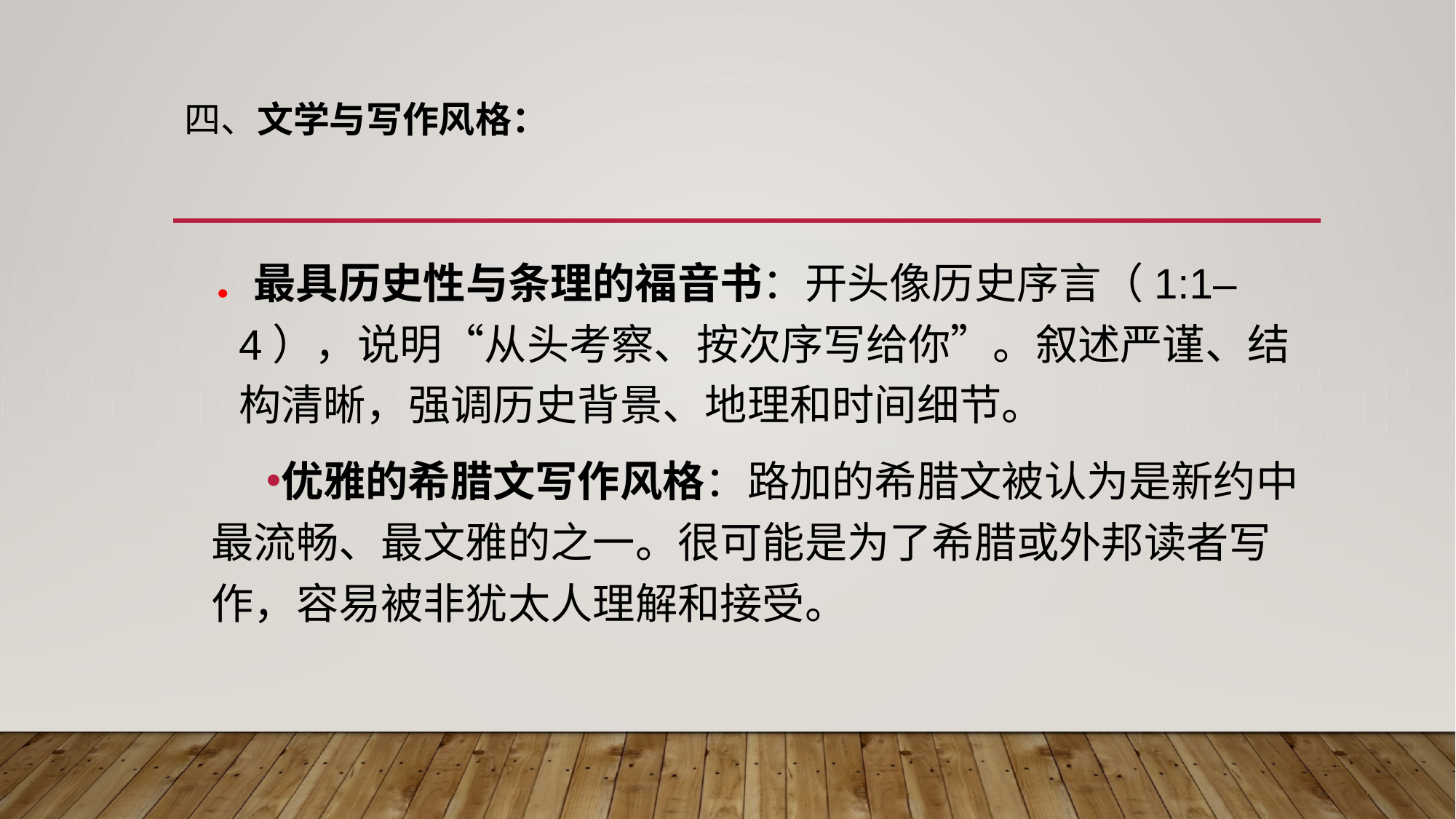

# 四、文学与写作风格：
．最具历史性与条理的福音书：开头像历史序言（1:1–4），说明“从头考察、按次序写给你”。叙述严谨、结构清晰，强调历史背景、地理和时间细节。
优雅的希腊文写作风格：路加的希腊文被认为是新约中最流畅、最文雅的之一。很可能是为了希腊或外邦读者写作，容易被非犹太人理解和接受。